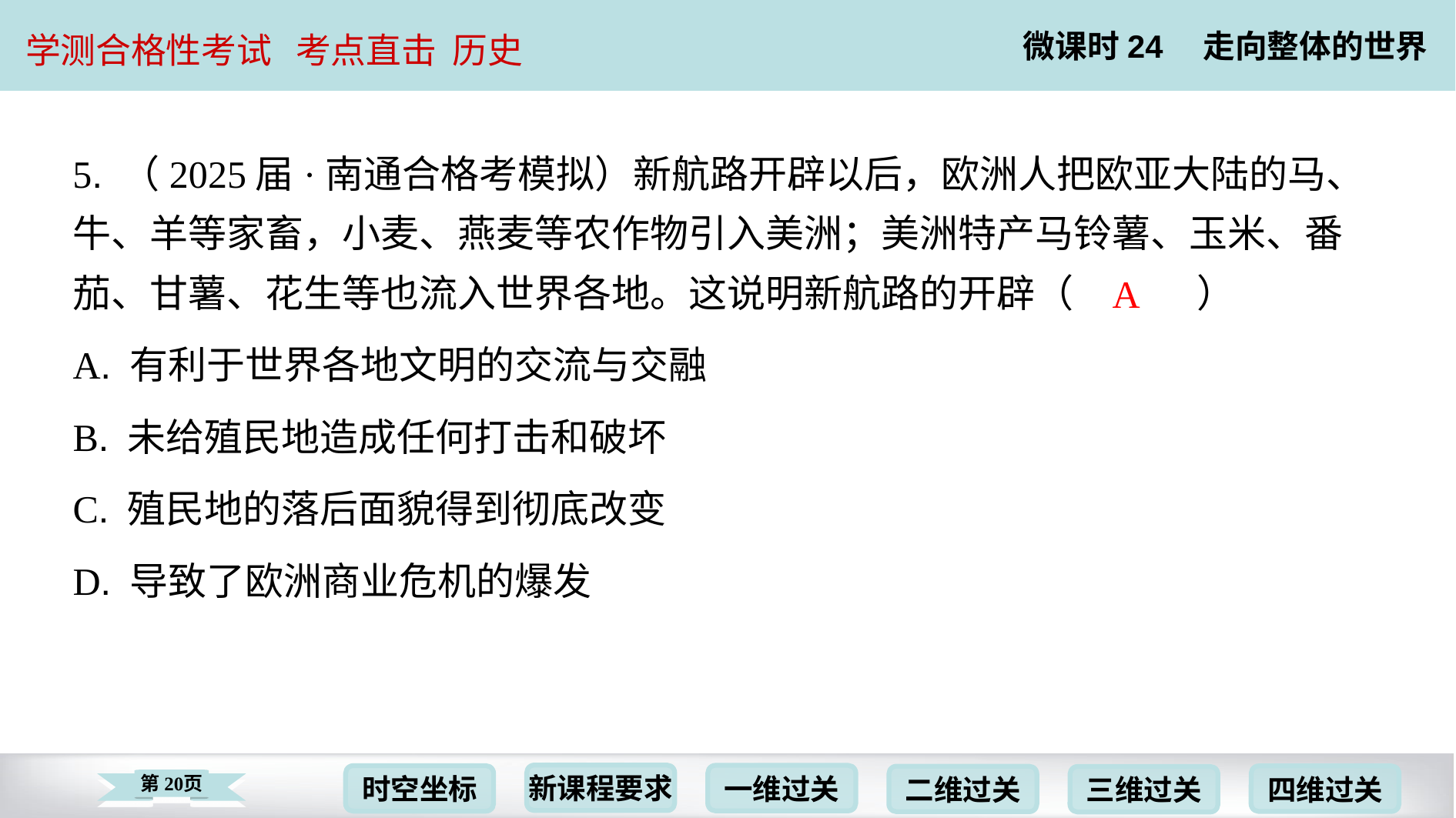

5. （2025届·南通合格考模拟）新航路开辟以后，欧洲人把欧亚大陆的马、
牛、羊等家畜，小麦、燕麦等农作物引入美洲；美洲特产马铃薯、玉米、番
茄、甘薯、花生等也流入世界各地。这说明新航路的开辟（　A　）
A
| A. 有利于世界各地文明的交流与交融 |
| --- |
| B. 未给殖民地造成任何打击和破坏 |
| C. 殖民地的落后面貌得到彻底改变 |
| D. 导致了欧洲商业危机的爆发 |